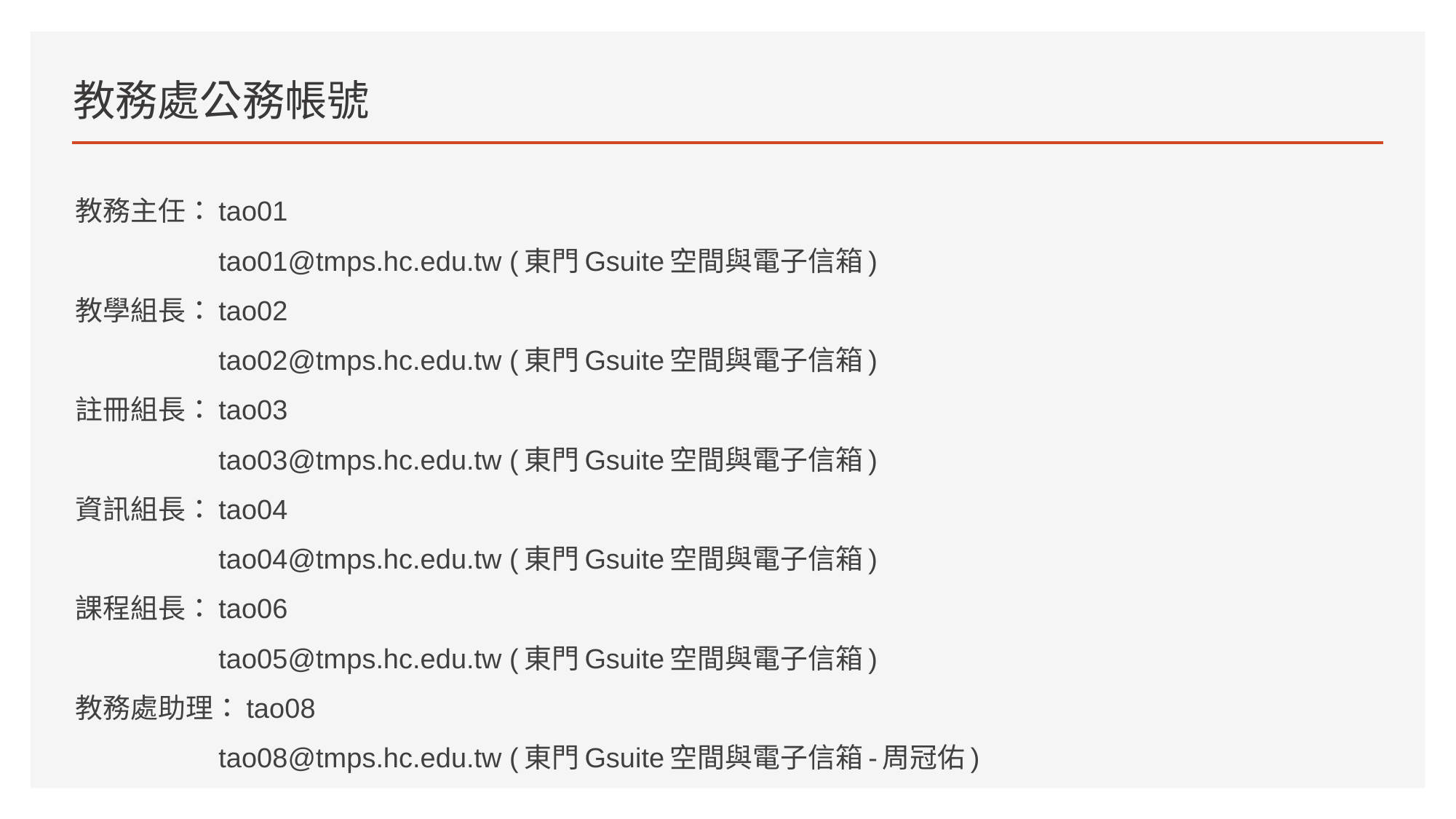

# 教務處公務帳號

教務主任：tao01
　　　　　tao01@tmps.hc.edu.tw (東門Gsuite空間與電子信箱)
教學組長：tao02
　　　　　tao02@tmps.hc.edu.tw (東門Gsuite空間與電子信箱)
註冊組長：tao03
　　　　　tao03@tmps.hc.edu.tw (東門Gsuite空間與電子信箱)
資訊組長：tao04
　　　　　tao04@tmps.hc.edu.tw (東門Gsuite空間與電子信箱)
課程組長：tao06
　　　　　tao05@tmps.hc.edu.tw (東門Gsuite空間與電子信箱)
教務處助理：tao08
　　　　　tao08@tmps.hc.edu.tw (東門Gsuite空間與電子信箱-周冠佑)